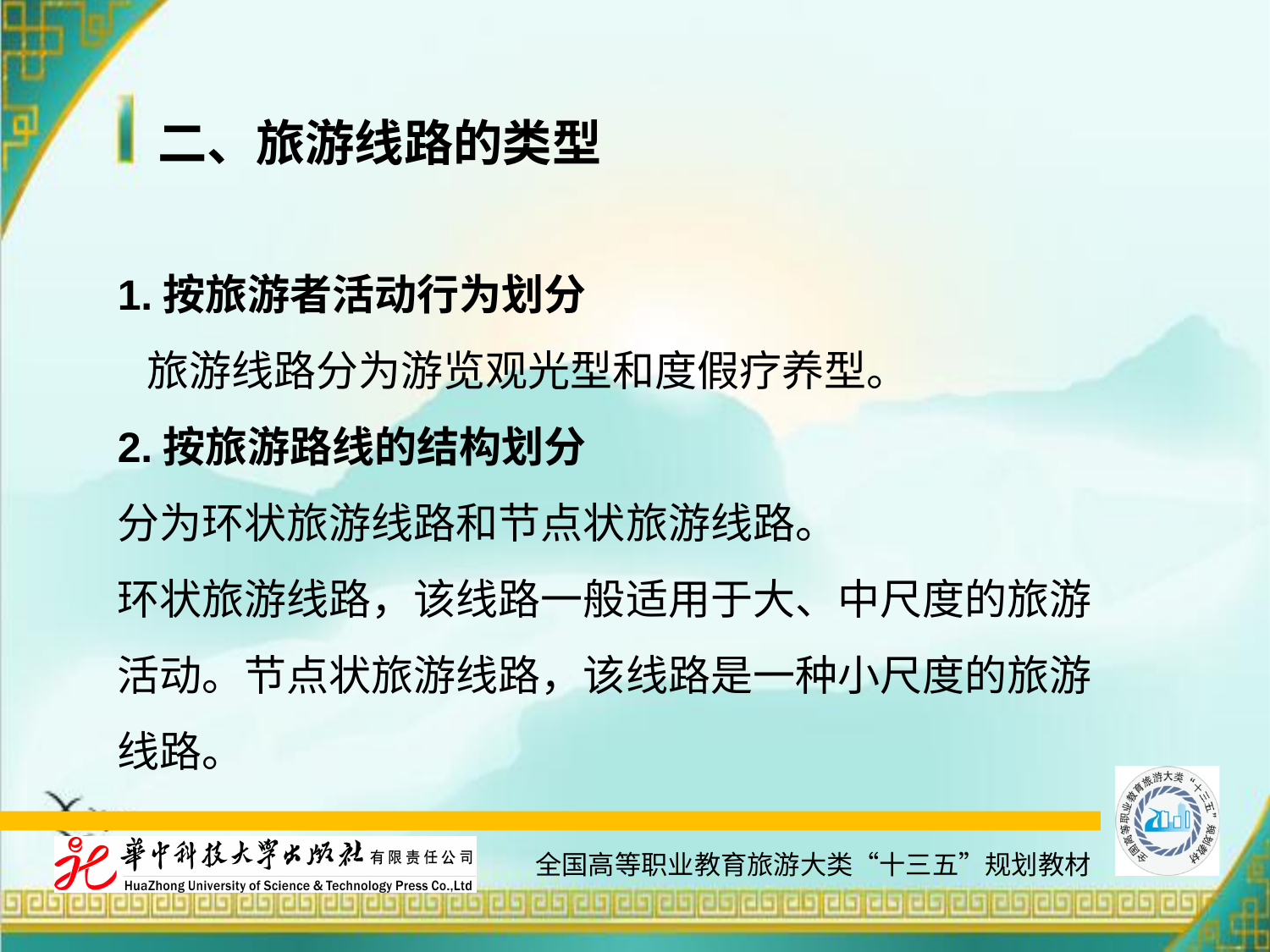

二、旅游线路的类型

1.按旅游者活动行为划分
  旅游线路分为游览观光型和度假疗养型。
2.按旅游路线的结构划分
分为环状旅游线路和节点状旅游线路。
环状旅游线路，该线路一般适用于大、中尺度的旅游活动。节点状旅游线路，该线路是一种小尺度的旅游线路。